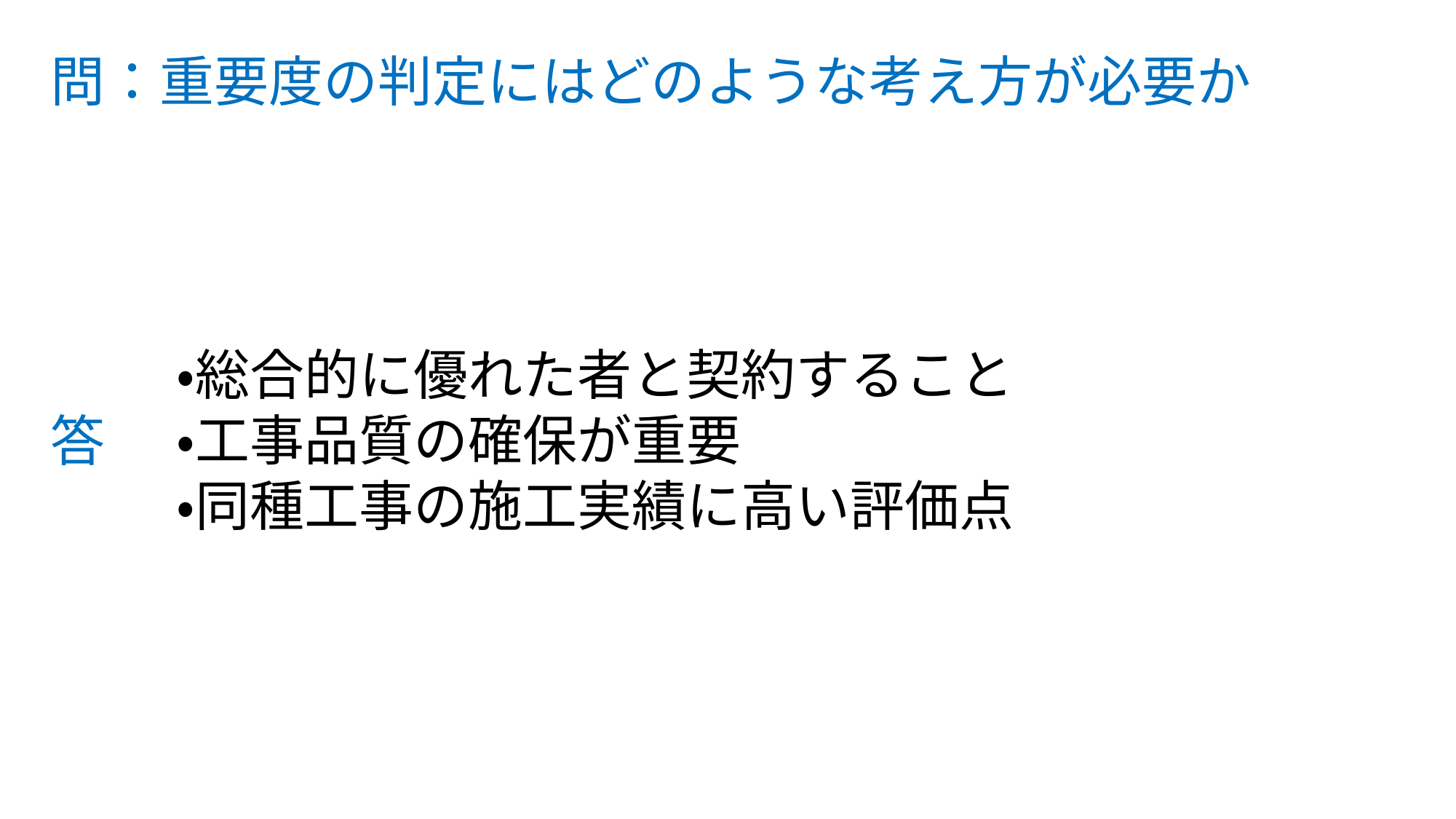

問：重要度の判定にはどのような考え方が必要か
・総合的に優れた者と契約すること
・工事品質の確保が重要
・同種工事の施工実績に高い評価点
答